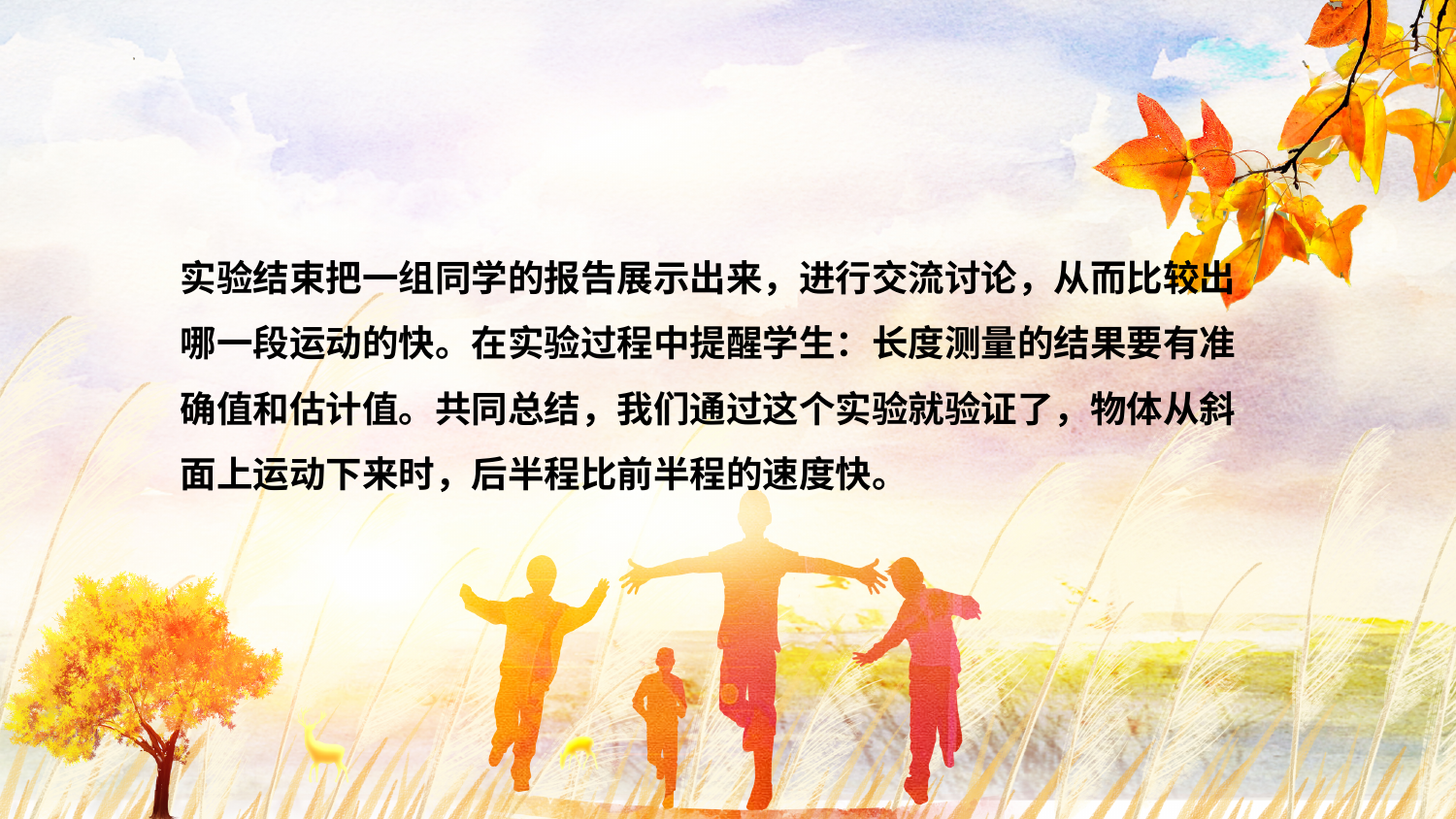

实验结束把一组同学的报告展示出来，进行交流讨论，从而比较出哪一段运动的快。在实验过程中提醒学生：长度测量的结果要有准确值和估计值。共同总结，我们通过这个实验就验证了，物体从斜面上运动下来时，后半程比前半程的速度快。